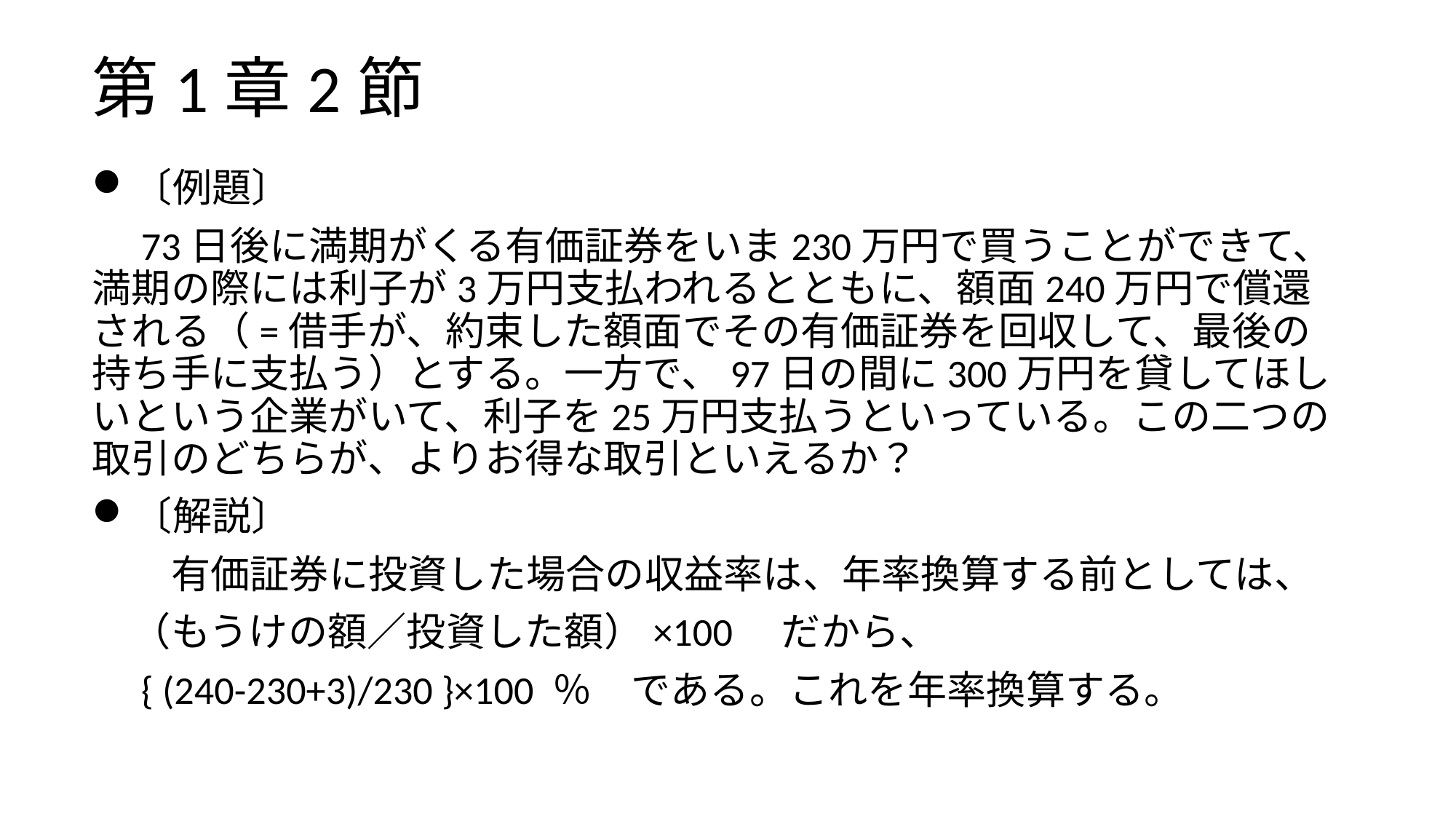

# 第1章2節
〔例題〕
　73日後に満期がくる有価証券をいま230万円で買うことができて、満期の際には利子が3万円支払われるとともに、額面240万円で償還される（=借手が、約束した額面でその有価証券を回収して、最後の持ち手に支払う）とする。一方で、97日の間に300万円を貸してほしいという企業がいて、利子を25万円支払うといっている。この二つの取引のどちらが、よりお得な取引といえるか？
〔解説〕
　　有価証券に投資した場合の収益率は、年率換算する前としては、
　（もうけの額／投資した額）×100　だから、
　{ (240-230+3)/230 }×100 ％　である。これを年率換算する。